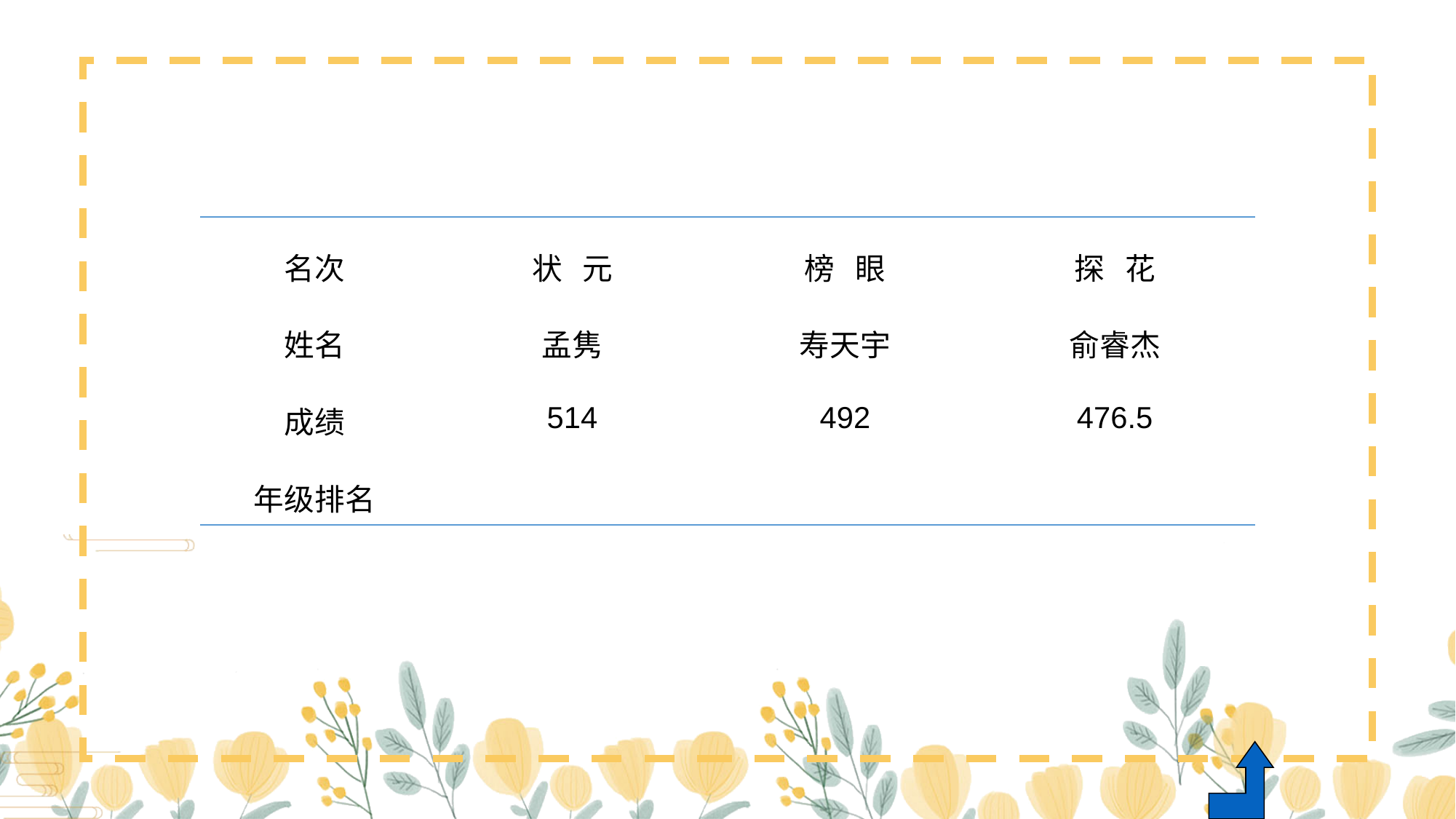

| 名次 | 状 元 | 榜 眼 | 探 花 |
| --- | --- | --- | --- |
| 姓名 | 孟隽 | 寿天宇 | 俞睿杰 |
| 成绩 | 514 | 492 | 476.5 |
| 年级排名 |  |  |  |